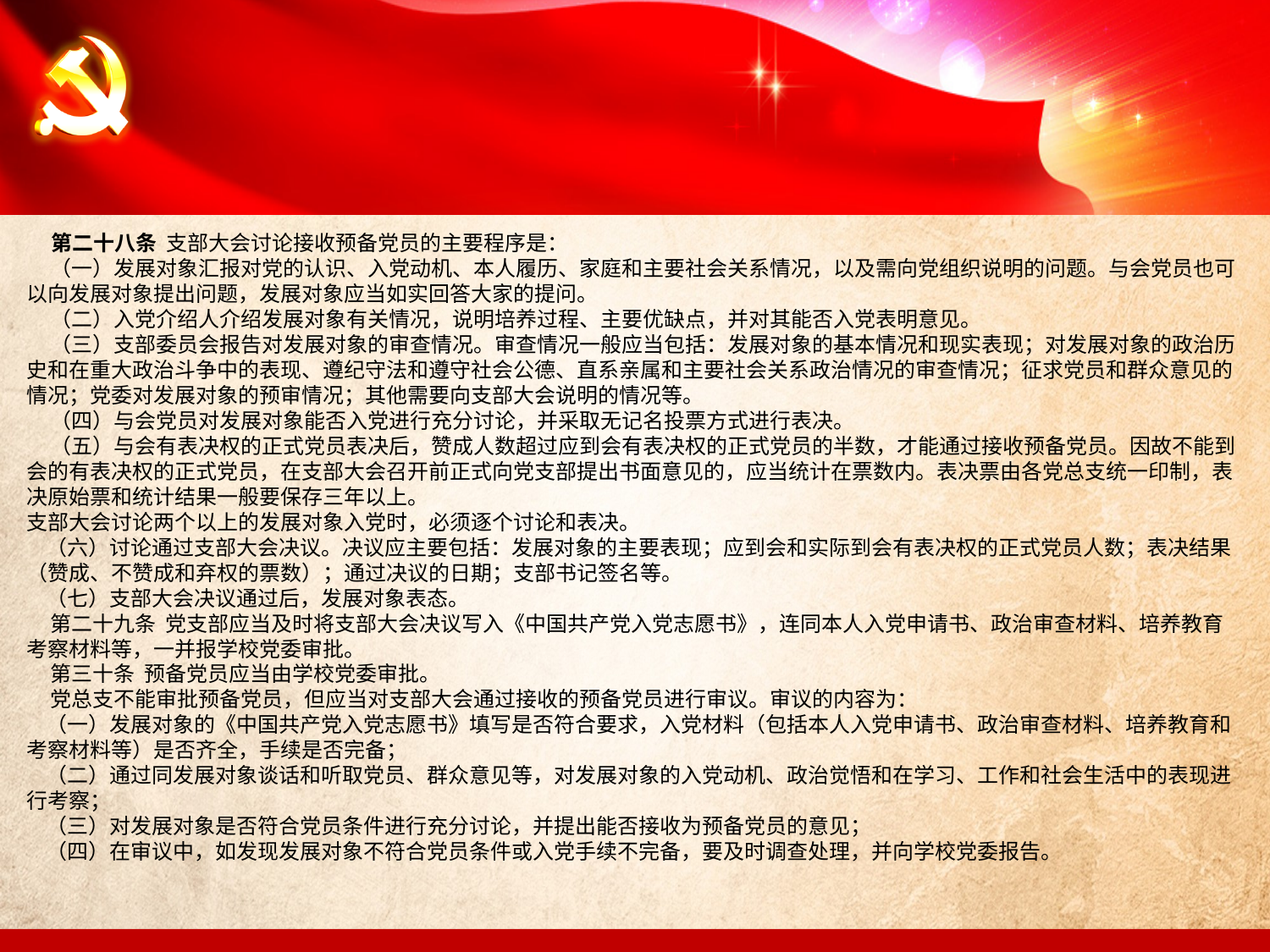

第二十八条  支部大会讨论接收预备党员的主要程序是：
    （一）发展对象汇报对党的认识、入党动机、本人履历、家庭和主要社会关系情况，以及需向党组织说明的问题。与会党员也可以向发展对象提出问题，发展对象应当如实回答大家的提问。
    （二）入党介绍人介绍发展对象有关情况，说明培养过程、主要优缺点，并对其能否入党表明意见。
    （三）支部委员会报告对发展对象的审查情况。审查情况一般应当包括：发展对象的基本情况和现实表现；对发展对象的政治历史和在重大政治斗争中的表现、遵纪守法和遵守社会公德、直系亲属和主要社会关系政治情况的审查情况；征求党员和群众意见的情况；党委对发展对象的预审情况；其他需要向支部大会说明的情况等。
    （四）与会党员对发展对象能否入党进行充分讨论，并采取无记名投票方式进行表决。
    （五）与会有表决权的正式党员表决后，赞成人数超过应到会有表决权的正式党员的半数，才能通过接收预备党员。因故不能到会的有表决权的正式党员，在支部大会召开前正式向党支部提出书面意见的，应当统计在票数内。表决票由各党总支统一印制，表决原始票和统计结果一般要保存三年以上。
支部大会讨论两个以上的发展对象入党时，必须逐个讨论和表决。
   （六）讨论通过支部大会决议。决议应主要包括：发展对象的主要表现；应到会和实际到会有表决权的正式党员人数；表决结果（赞成、不赞成和弃权的票数）；通过决议的日期；支部书记签名等。
   （七）支部大会决议通过后，发展对象表态。
    第二十九条  党支部应当及时将支部大会决议写入《中国共产党入党志愿书》，连同本人入党申请书、政治审查材料、培养教育考察材料等，一并报学校党委审批。
    第三十条  预备党员应当由学校党委审批。
    党总支不能审批预备党员，但应当对支部大会通过接收的预备党员进行审议。审议的内容为：
   （一）发展对象的《中国共产党入党志愿书》填写是否符合要求，入党材料（包括本人入党申请书、政治审查材料、培养教育和考察材料等）是否齐全，手续是否完备；
   （二）通过同发展对象谈话和听取党员、群众意见等，对发展对象的入党动机、政治觉悟和在学习、工作和社会生活中的表现进行考察；
   （三）对发展对象是否符合党员条件进行充分讨论，并提出能否接收为预备党员的意见；
   （四）在审议中，如发现发展对象不符合党员条件或入党手续不完备，要及时调查处理，并向学校党委报告。